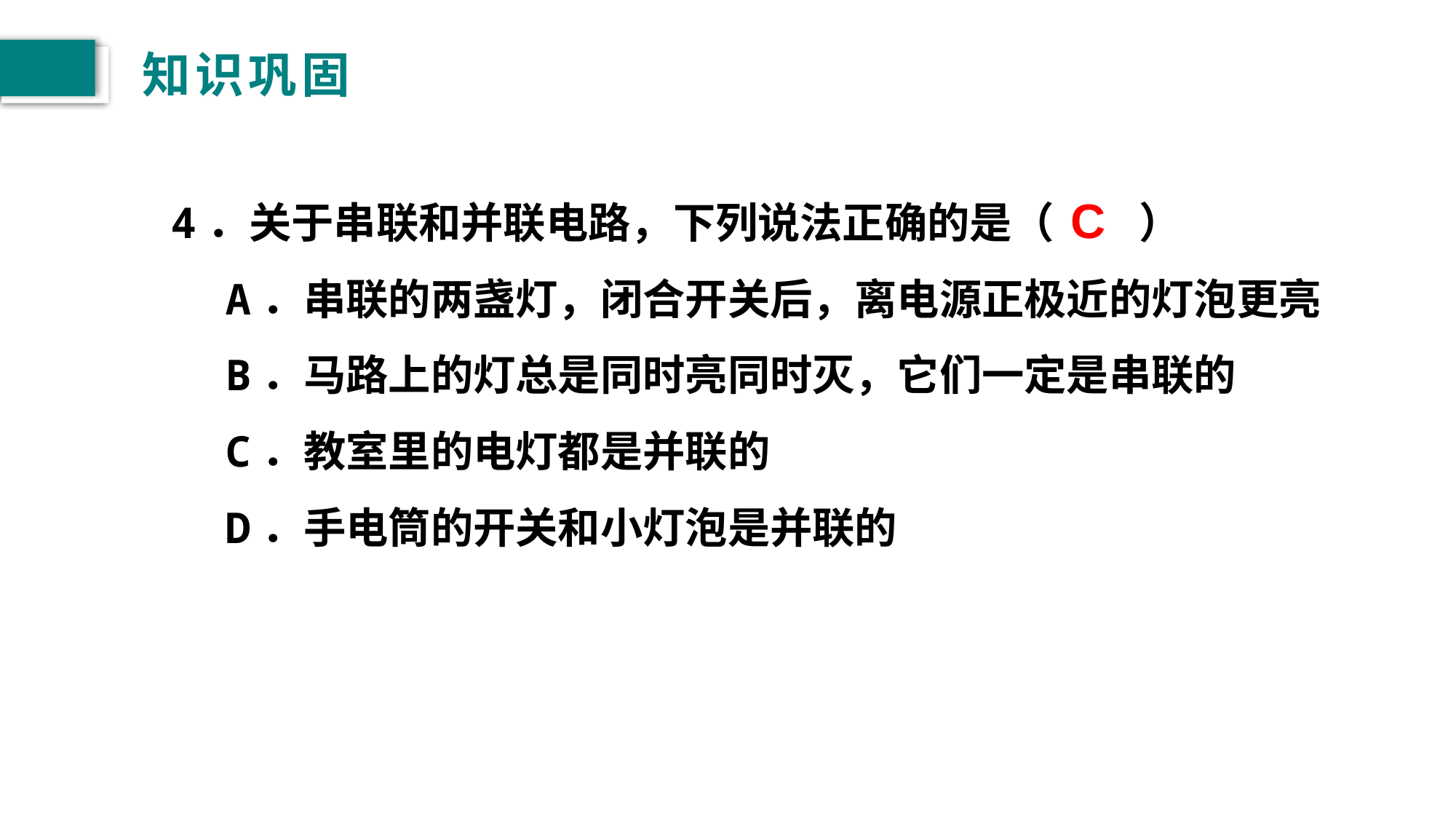

# 知识巩固
4．关于串联和并联电路，下列说法正确的是（　　）
A．串联的两盏灯，闭合开关后，离电源正极近的灯泡更亮
B．马路上的灯总是同时亮同时灭，它们一定是串联的
C．教室里的电灯都是并联的
D．手电筒的开关和小灯泡是并联的
C